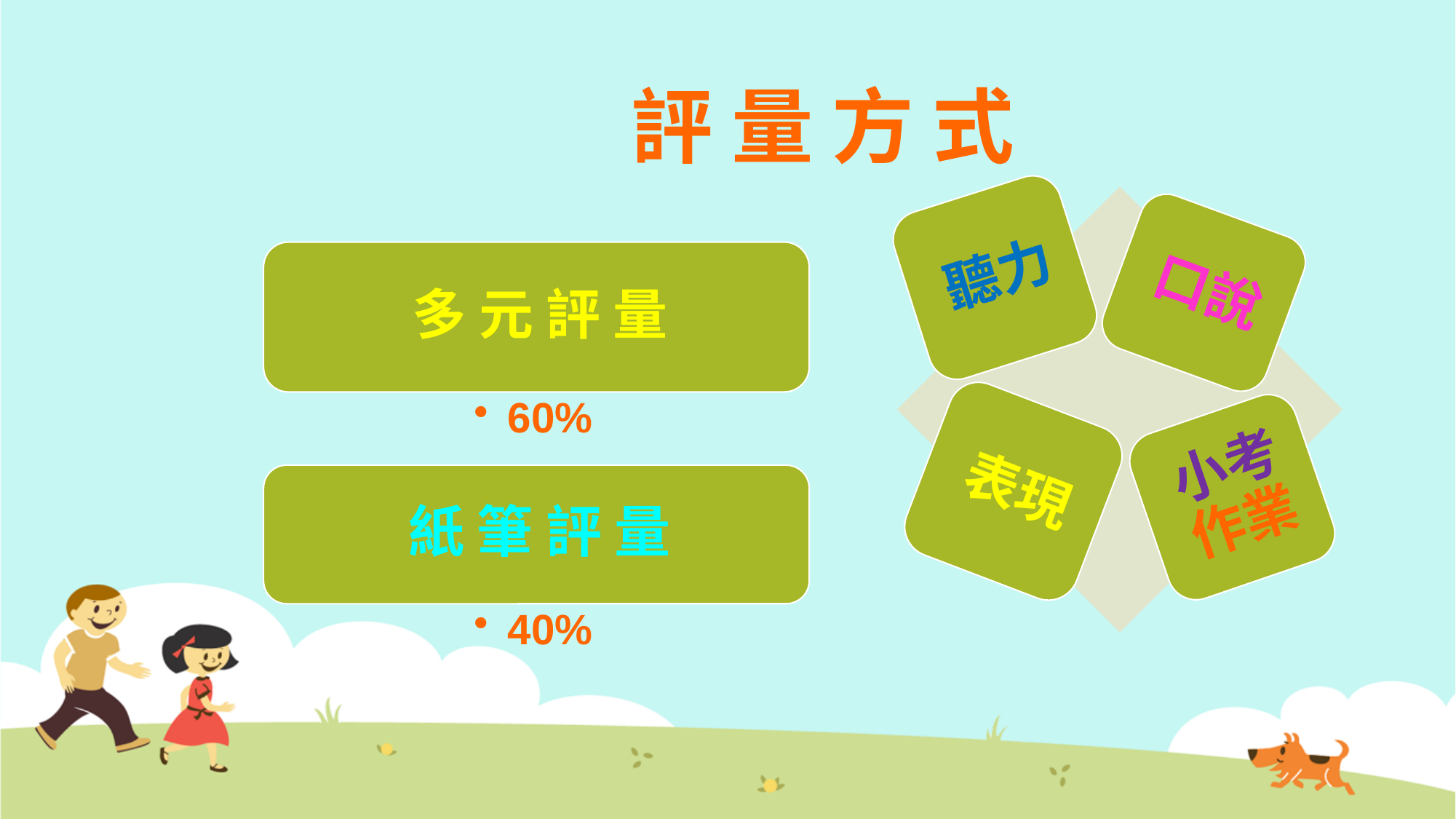

# 評 量 方 式
聽力
口說
表現
小考作業
多 元 評 量
60%
紙 筆 評 量
40%